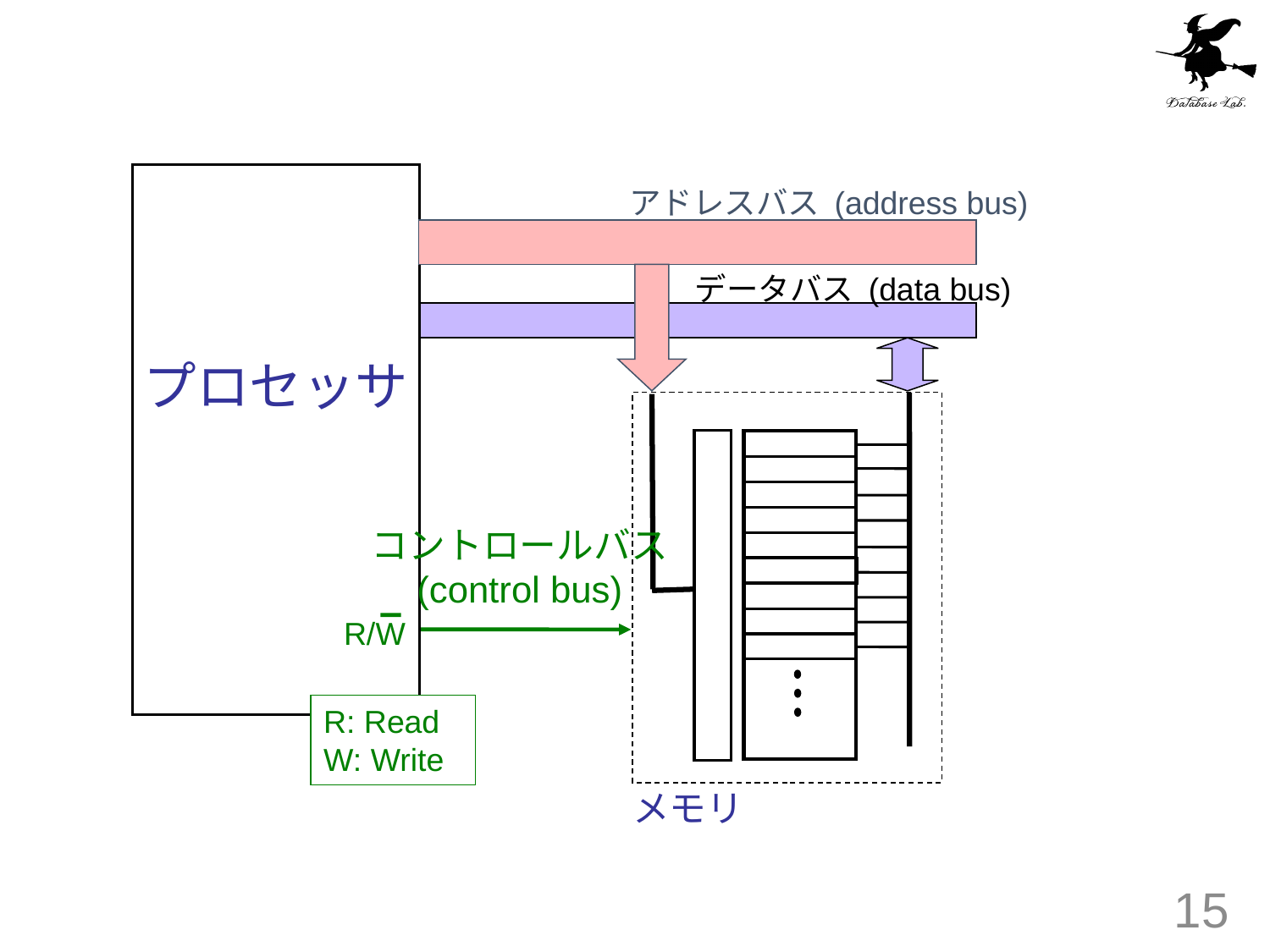

#

アドレスバス (address bus)

データバス (data bus)

プロセッサ

コントロールバス
(control bus)

R/W

R: Read
W: Write

メモリ
15